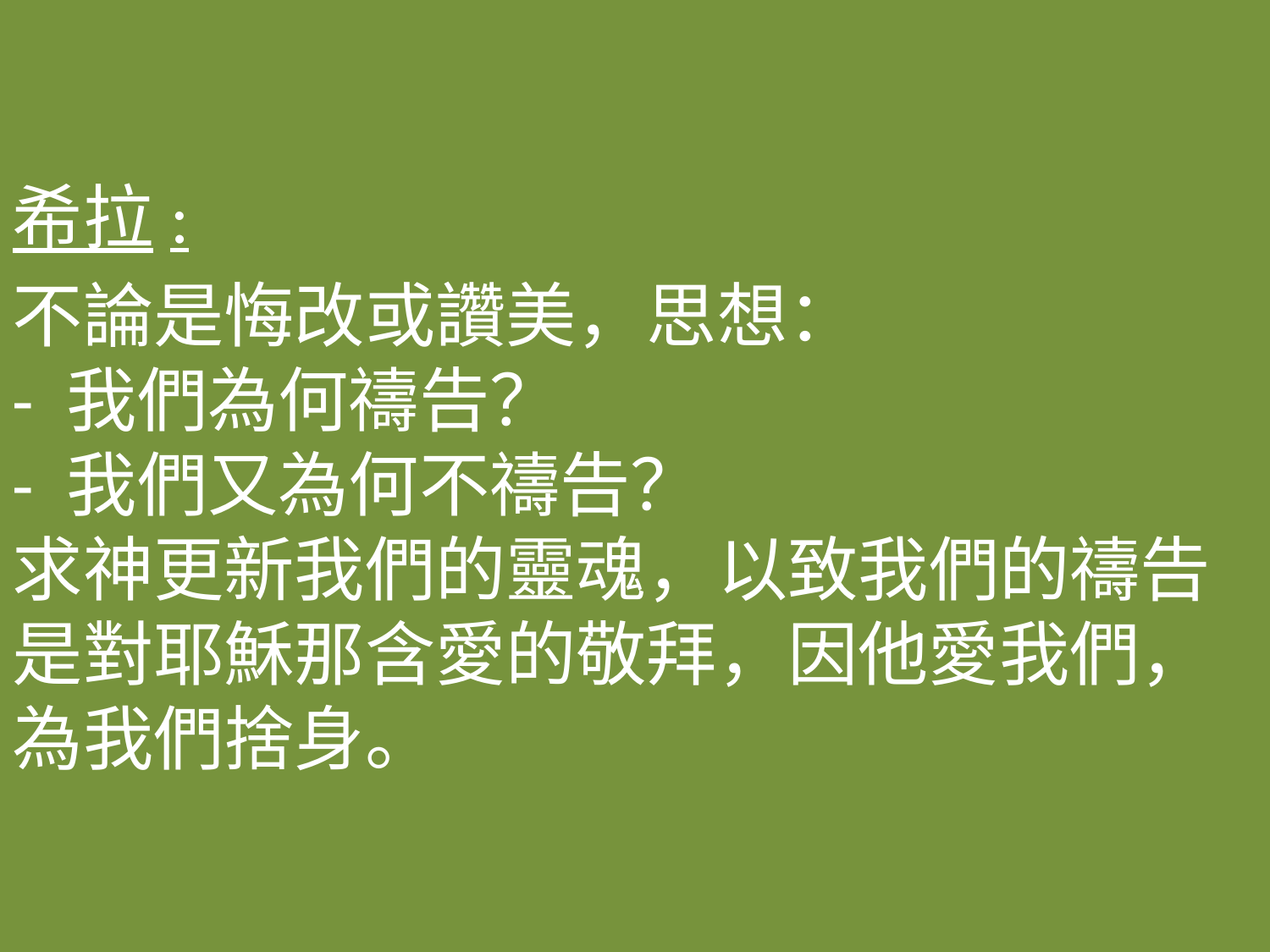

希拉:
不論是悔改或讚美，思想：
- 我們為何禱告？
- 我們又為何不禱告？
求神更新我們的靈魂，以致我們的禱告是對耶穌那含愛的敬拜，因他愛我們，為我們捨身。